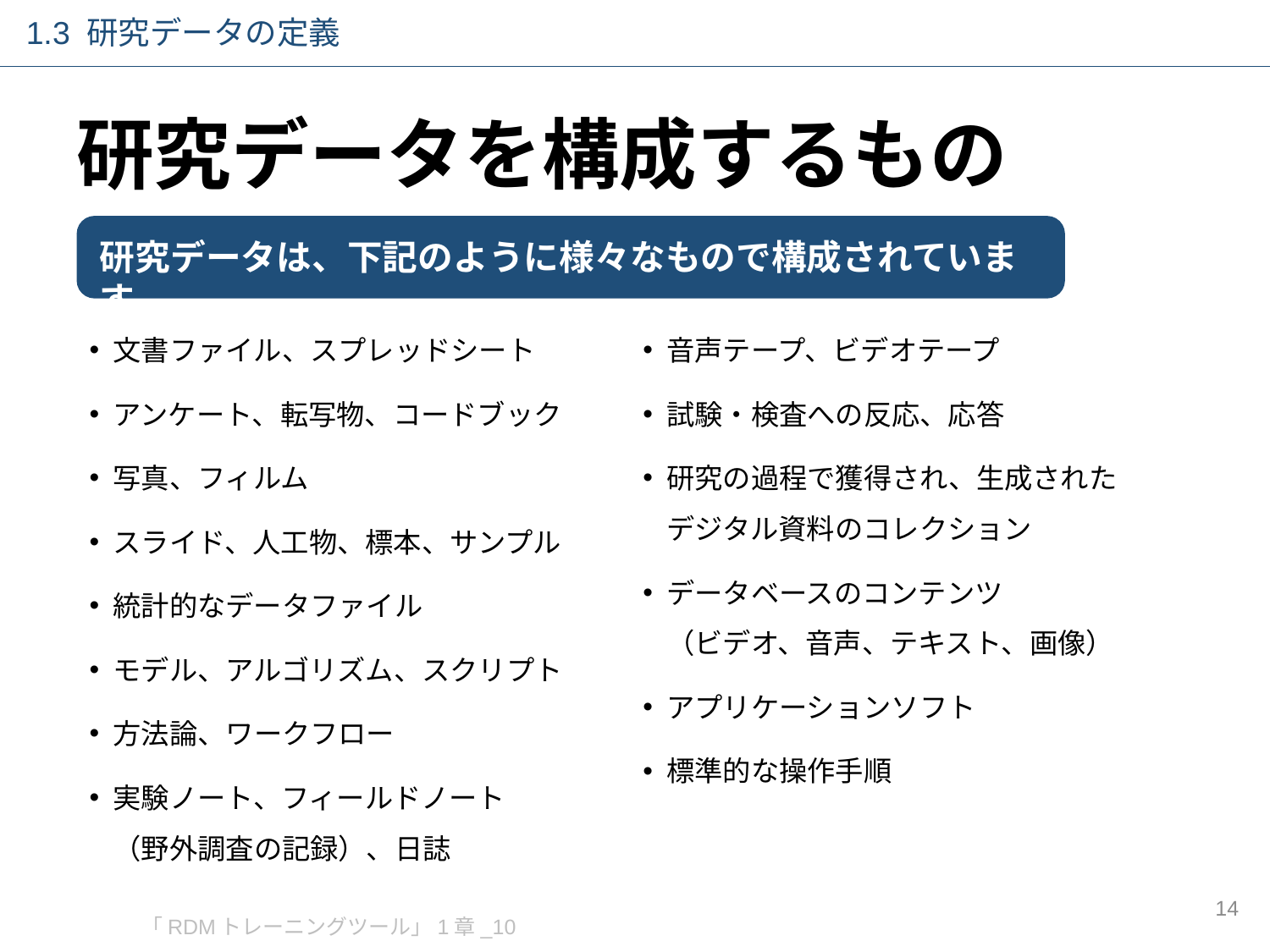

1.3 研究データの定義
研究データを構成するもの

研究データは、下記のように様々なもので構成されています。
文書ファイル、スプレッドシート
アンケート、転写物、コードブック
写真、フィルム
スライド、人工物、標本、サンプル
統計的なデータファイル
モデル、アルゴリズム、スクリプト
方法論、ワークフロー
実験ノート、フィールドノート
（野外調査の記録）、日誌

音声テープ、ビデオテープ
試験・検査への反応、応答
研究の過程で獲得され、生成された
デジタル資料のコレクション
データベースのコンテンツ
（ビデオ、音声、テキスト、画像）
アプリケーションソフト
標準的な操作手順

「RDMトレーニングツール」1章_10